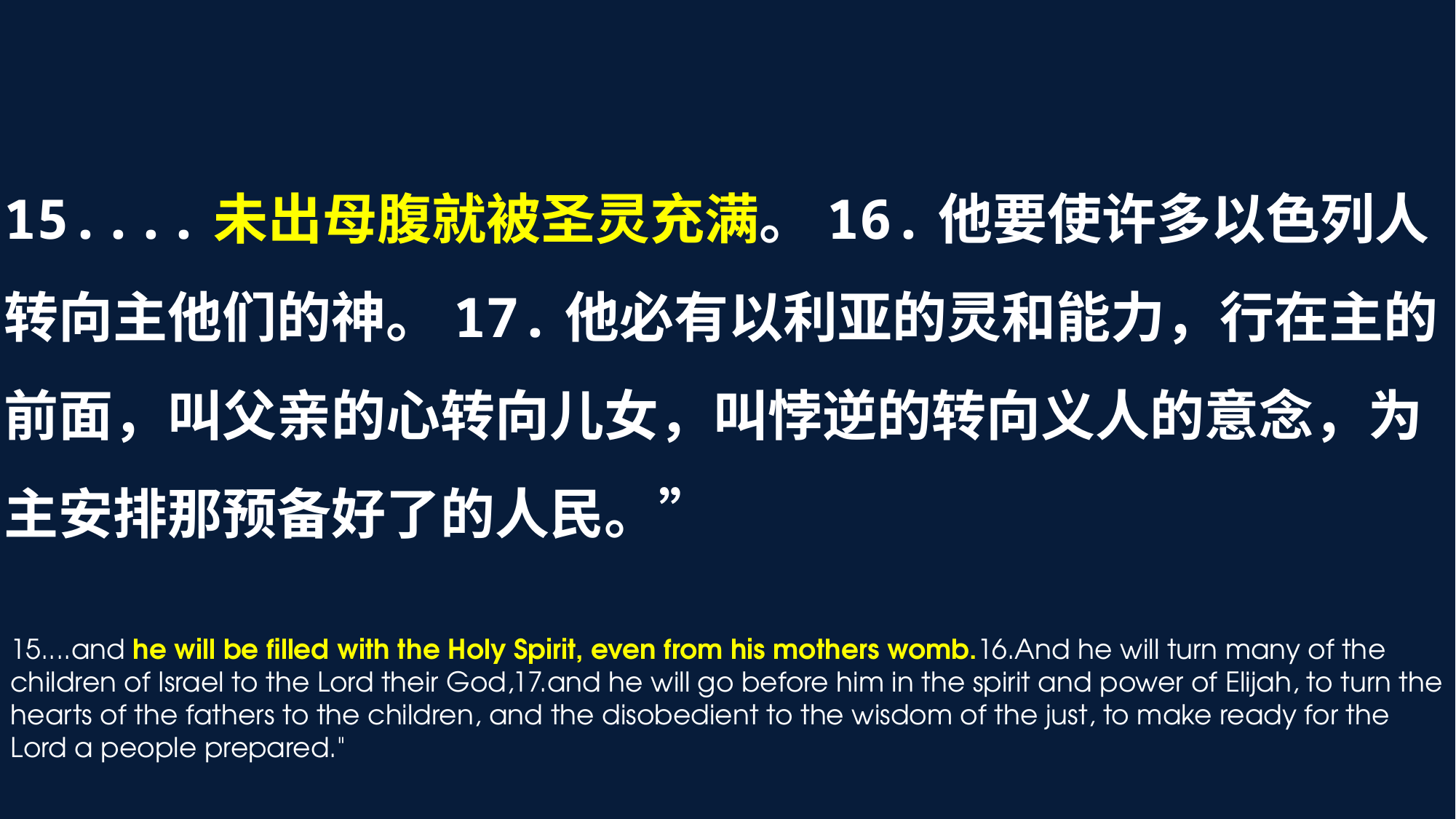

15....未出母腹就被圣灵充满。16.他要使许多以色列人转向主他们的神。17.他必有以利亚的灵和能力，行在主的前面，叫父亲的心转向儿女，叫悖逆的转向义人的意念，为主安排那预备好了的人民。”

15....and he will be filled with the Holy Spirit, even from his mothers womb.16.And he will turn many of the children of Israel to the Lord their God,17.and he will go before him in the spirit and power of Elijah, to turn the hearts of the fathers to the children, and the disobedient to the wisdom of the just, to make ready for the Lord a people prepared."